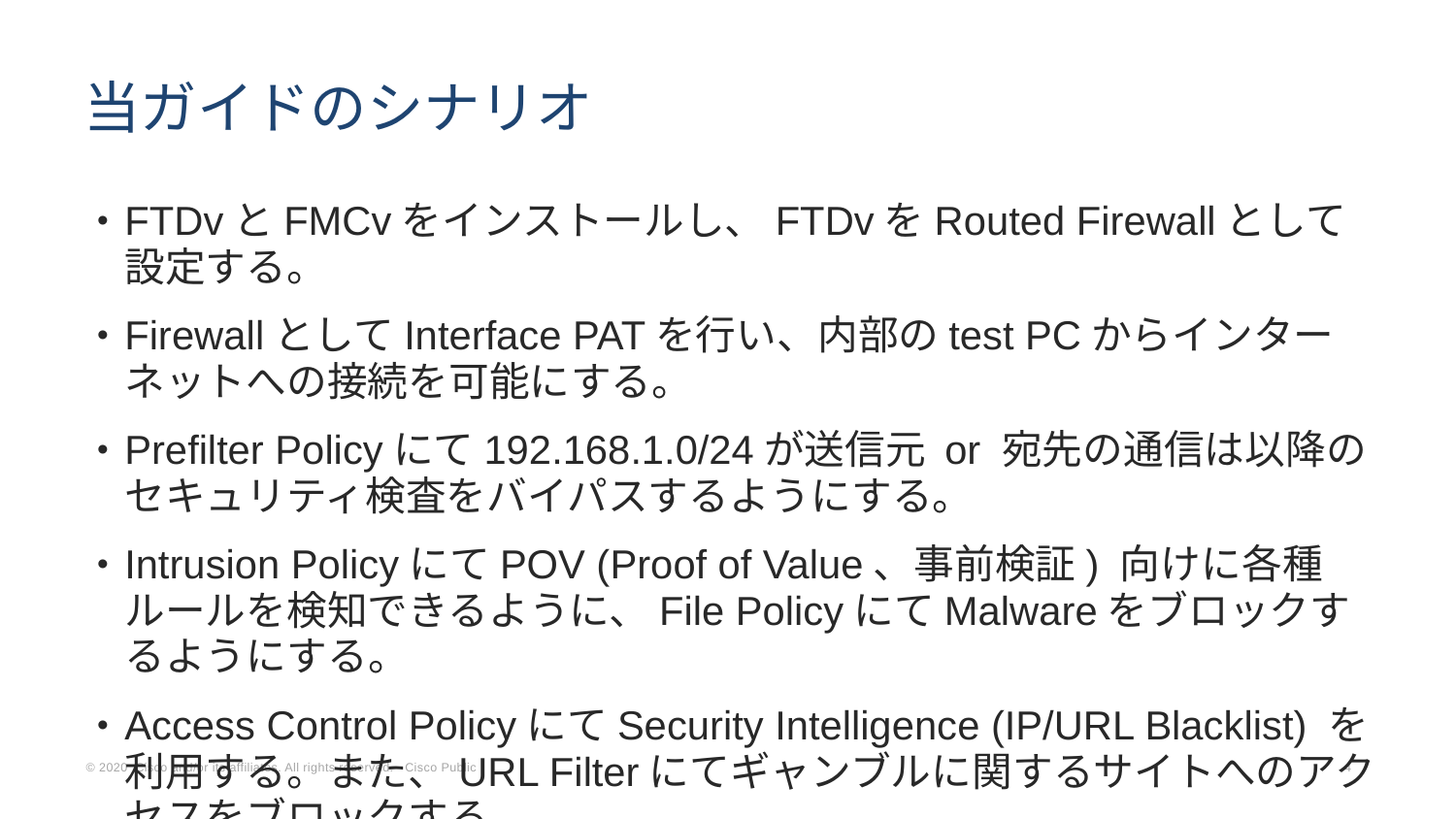

# 当ガイドのシナリオ
FTDvとFMCvをインストールし、FTDvをRouted Firewallとして設定する。
FirewallとしてInterface PATを行い、内部のtest PCからインターネットへの接続を可能にする。
Prefilter Policyにて192.168.1.0/24が送信元 or 宛先の通信は以降のセキュリティ検査をバイパスするようにする。
Intrusion PolicyにてPOV (Proof of Value、事前検証) 向けに各種ルールを検知できるように、File PolicyにてMalwareをブロックするようにする。
Access Control PolicyにてSecurity Intelligence (IP/URL Blacklist) を
利用する。また、URL Filterにてギャンブルに関するサイトへのアクセスをブロックする。